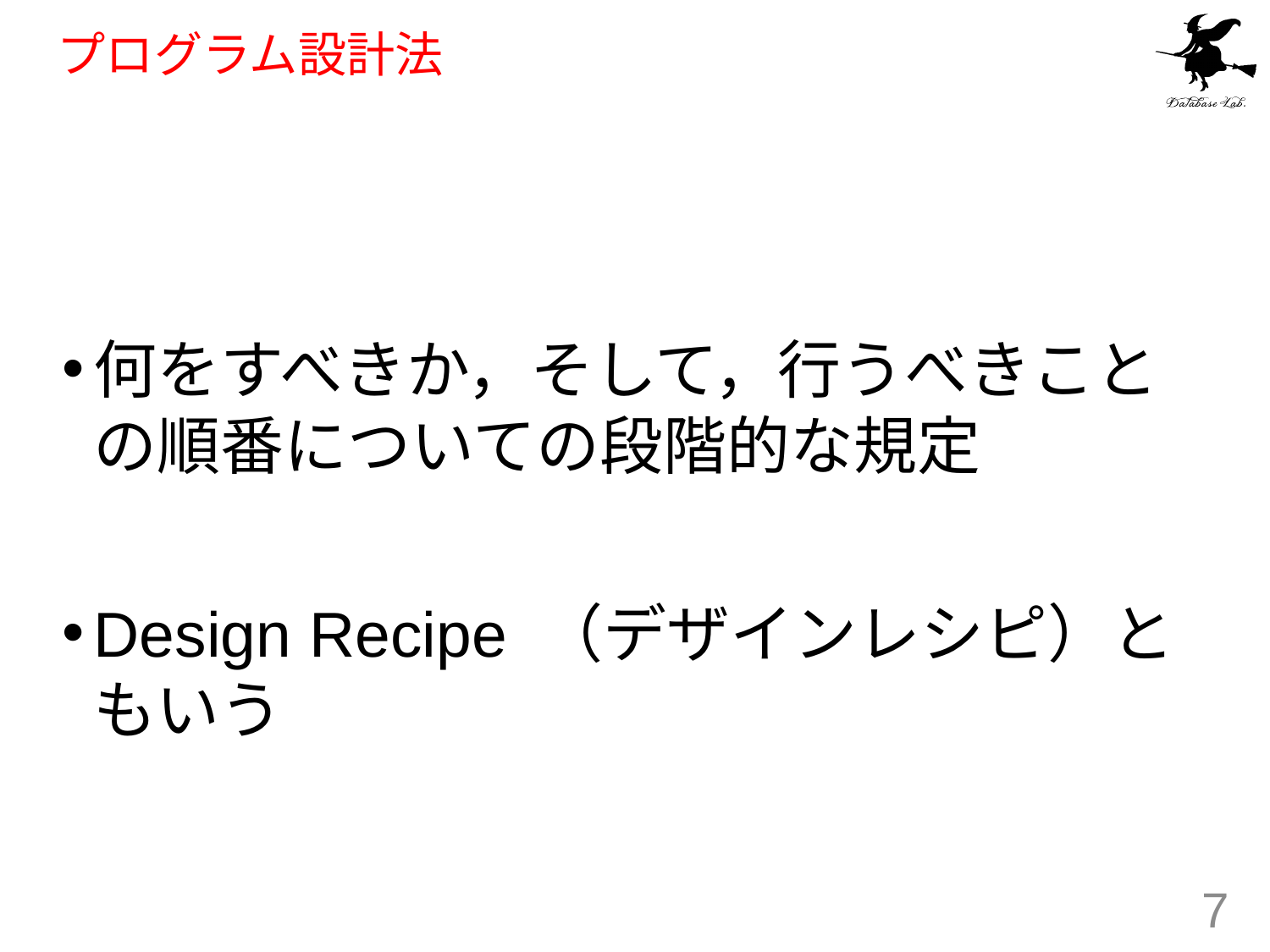

# プログラム設計法
何をすべきか，そして，行うべきことの順番についての段階的な規定

Design Recipe （デザインレシピ）ともいう

7